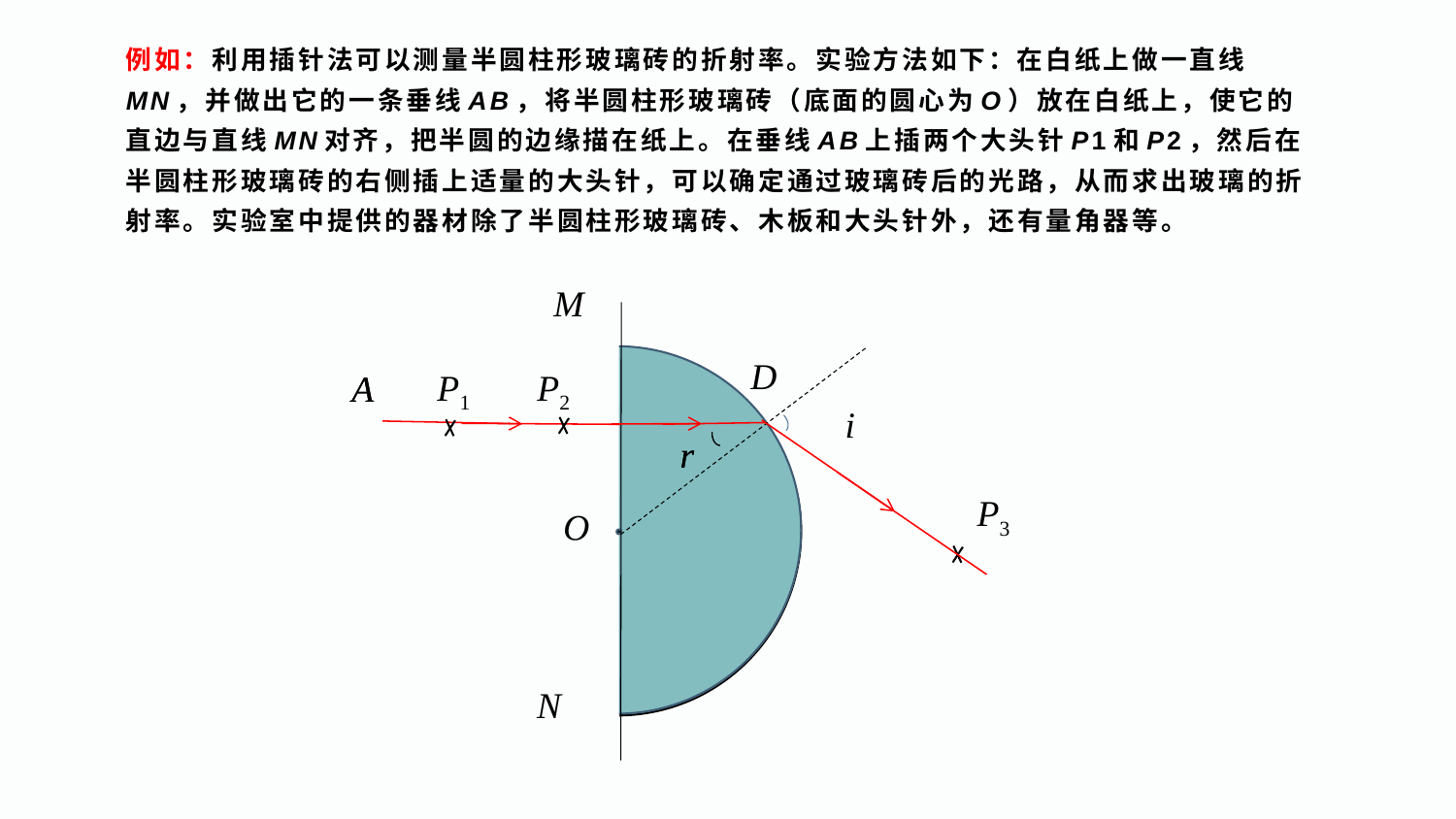

例如：利用插针法可以测量半圆柱形玻璃砖的折射率。实验方法如下：在白纸上做一直线MN，并做出它的一条垂线AB，将半圆柱形玻璃砖（底面的圆心为O）放在白纸上，使它的直边与直线MN对齐，把半圆的边缘描在纸上。在垂线AB上插两个大头针P1和P2，然后在半圆柱形玻璃砖的右侧插上适量的大头针，可以确定通过玻璃砖后的光路，从而求出玻璃的折射率。实验室中提供的器材除了半圆柱形玻璃砖、木板和大头针外，还有量角器等。
M
D

P1
P2
A
A
i

r
r
P3
O
N